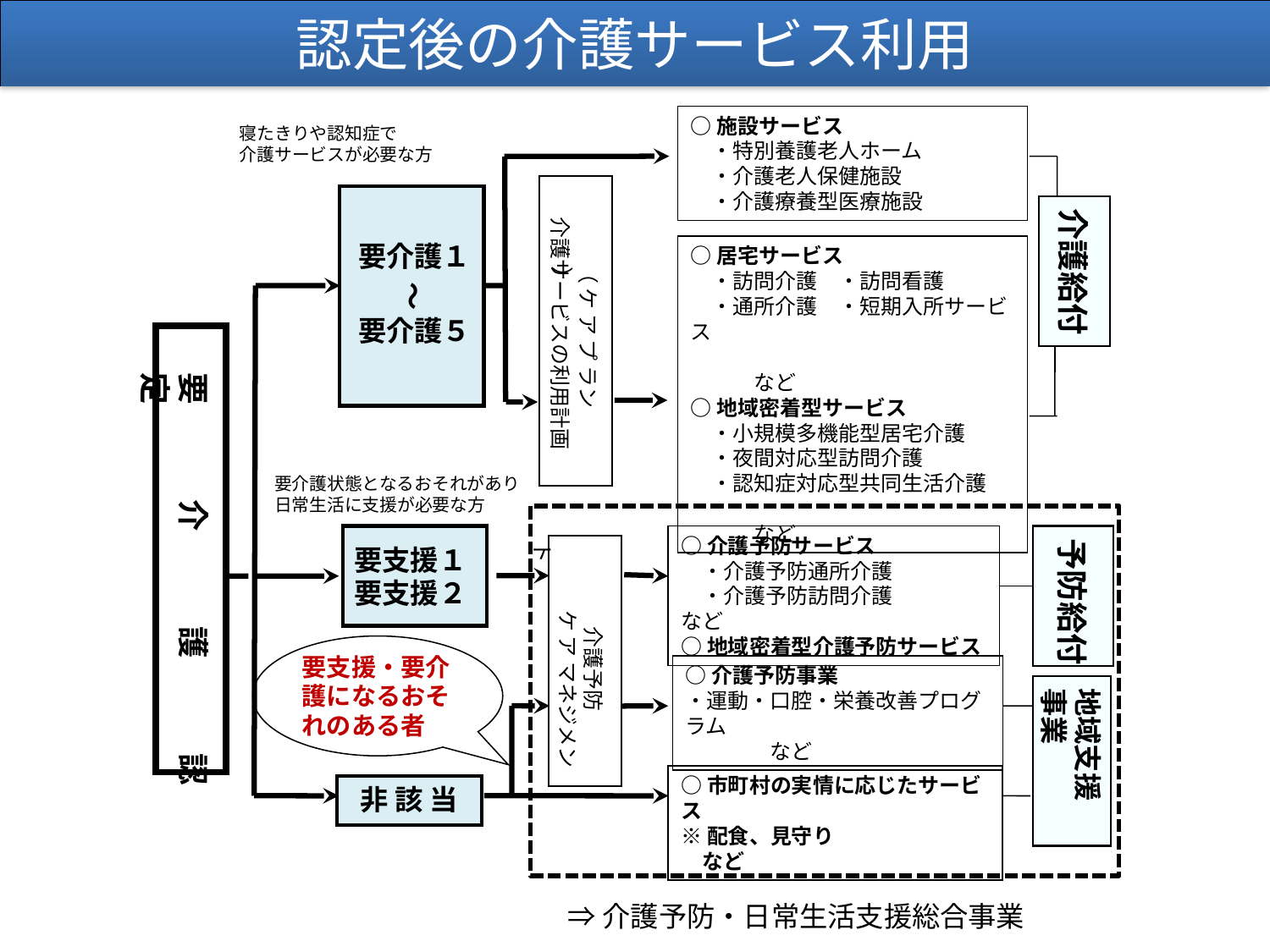

認定後の介護サービス利用
○施設サービス
　・特別養護老人ホーム
　・介護老人保健施設
　・介護療養型医療施設
寝たきりや認知症で
介護サービスが必要な方

  介護サービスの利用計画
介護給付
要介護１
○居宅サービス
　・訪問介護　・訪問看護
　・通所介護　・短期入所サービス
　　　　　　　　　　　　　　　　　　など
○地域密着型サービス
　・小規模多機能型居宅介護
　・夜間対応型訪問介護
　・認知症対応型共同生活介護
　　　　　　　　　　　　　　　　　　など
（ ケ ア プ ラン ）
～

　　要　　　介　　　護　　　認　　　定
要介護５

要介護状態となるおそれがあり
日常生活に支援が必要な方

予防給付

○介護予防サービス
　・介護予防通所介護
　・介護予防訪問介護　　　　など
○地域密着型介護予防サービス
要支援１
要支援２
　　　　介護予防
　　　 ケ ア マネジメント

要支援・要介護になるおそれのある者
○介護予防事業
・運動・口腔・栄養改善プログラム　　　　　　　　　　　　　　　　など
地域支援
事業

○市町村の実情に応じたサービス
※配食、見守り　　　　　　　　など

非 該 当

⇒介護予防・日常生活支援総合事業